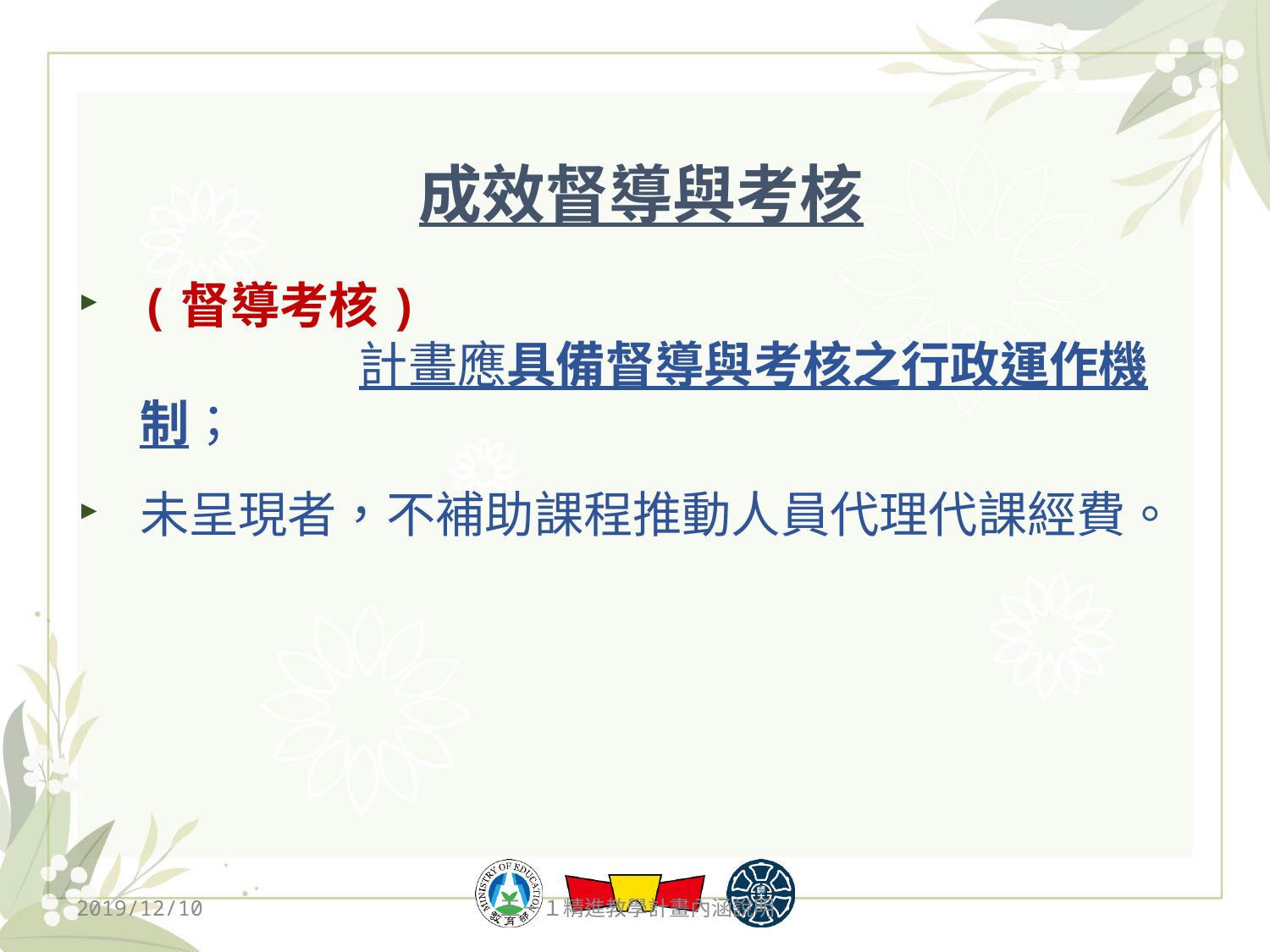

# 成效督導與考核
(督導考核)                                  計畫應具備督導與考核之行政運作機制；
未呈現者，不補助課程推動人員代理代課經費。
2019/12/10
三－１精進教學計畫內涵說明